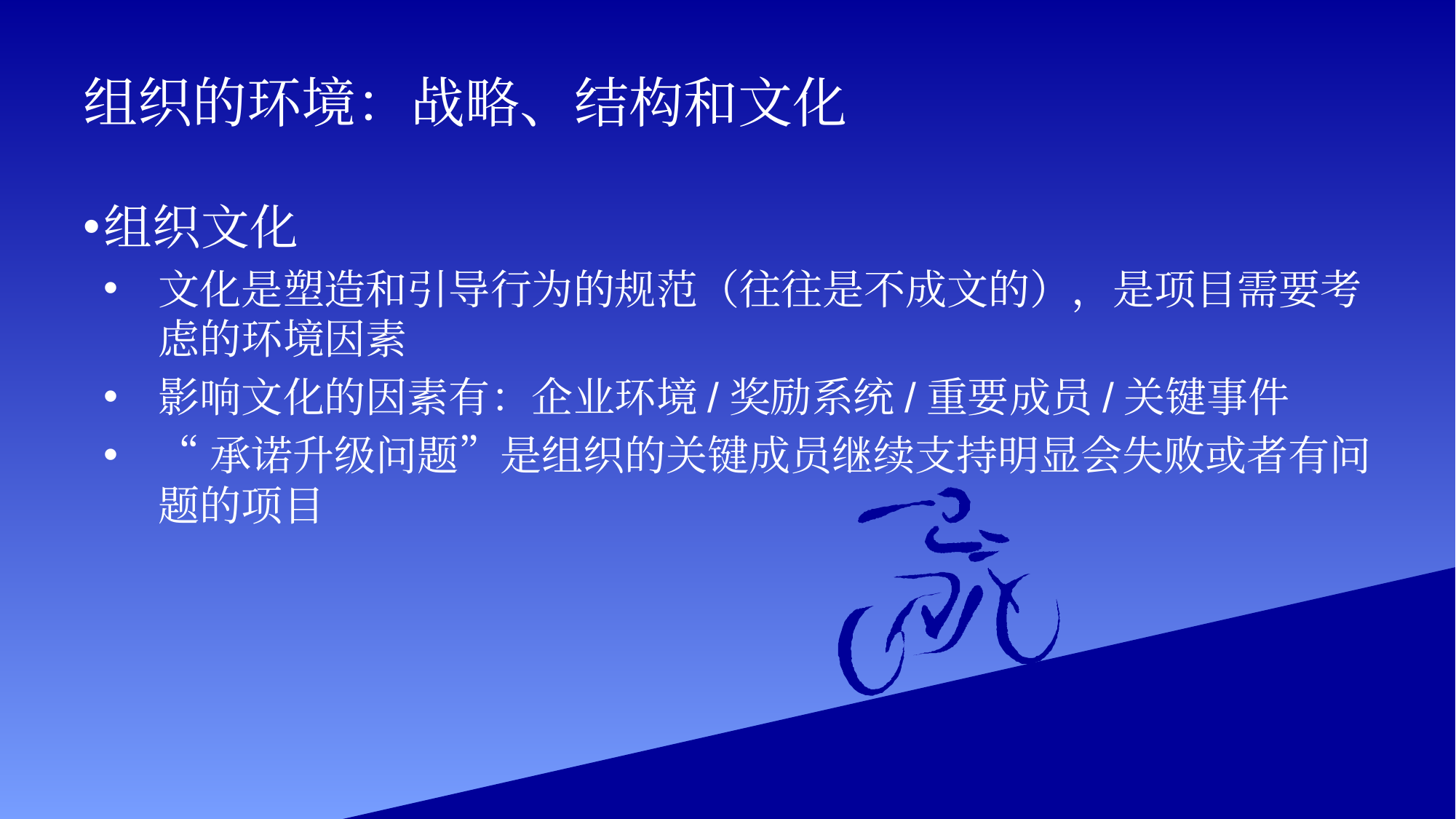

# 组织的环境：战略、结构和文化
组织文化
文化是塑造和引导行为的规范（往往是不成文的），是项目需要考虑的环境因素
影响文化的因素有：企业环境/奖励系统/重要成员/关键事件
“承诺升级问题”是组织的关键成员继续支持明显会失败或者有问题的项目